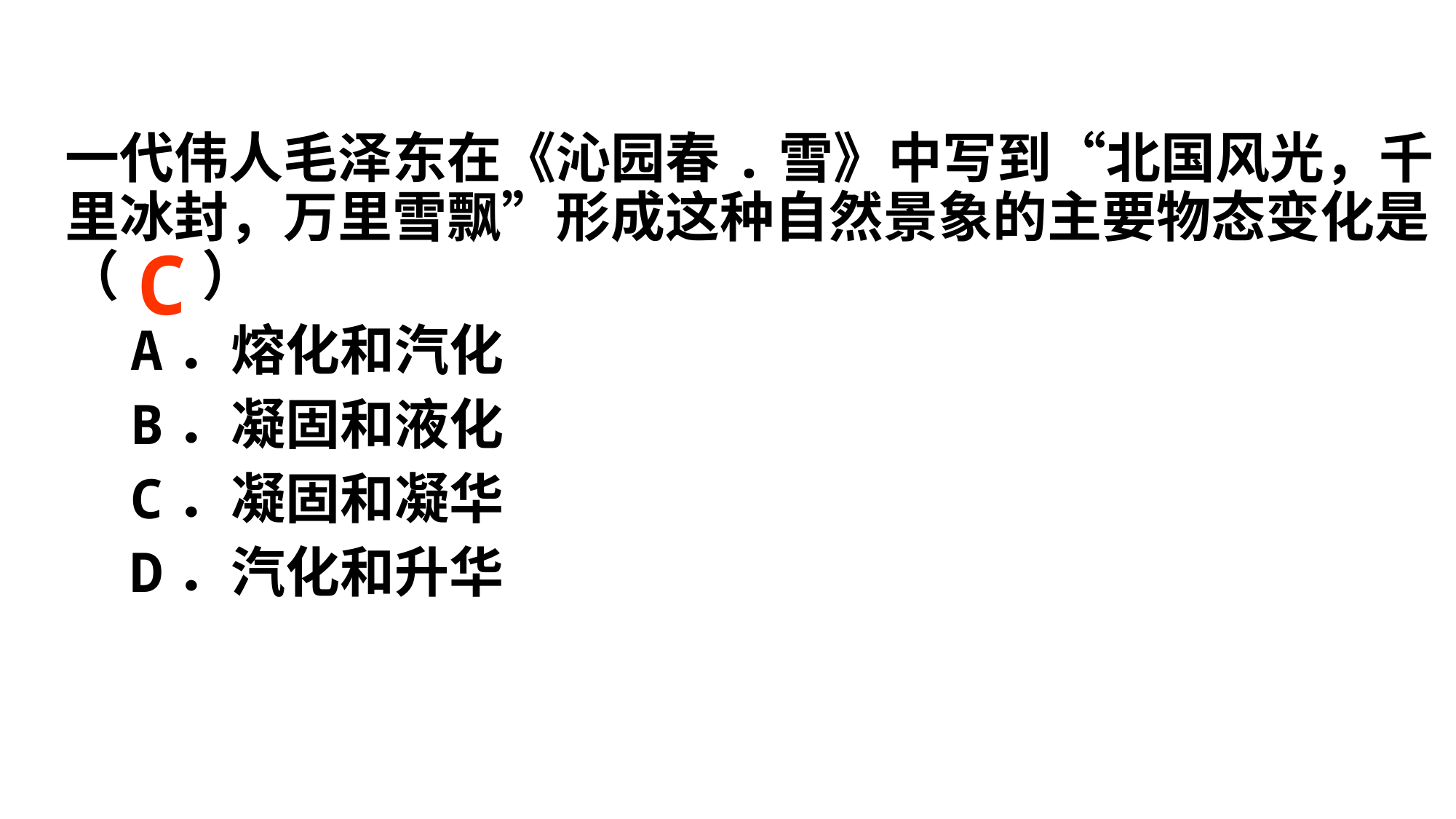

一代伟人毛泽东在《沁园春.雪》中写到“北国风光，千里冰封，万里雪飘”形成这种自然景象的主要物态变化是（　 ）
  A．熔化和汽化
  B．凝固和液化
  C．凝固和凝华
  D．汽化和升华

C